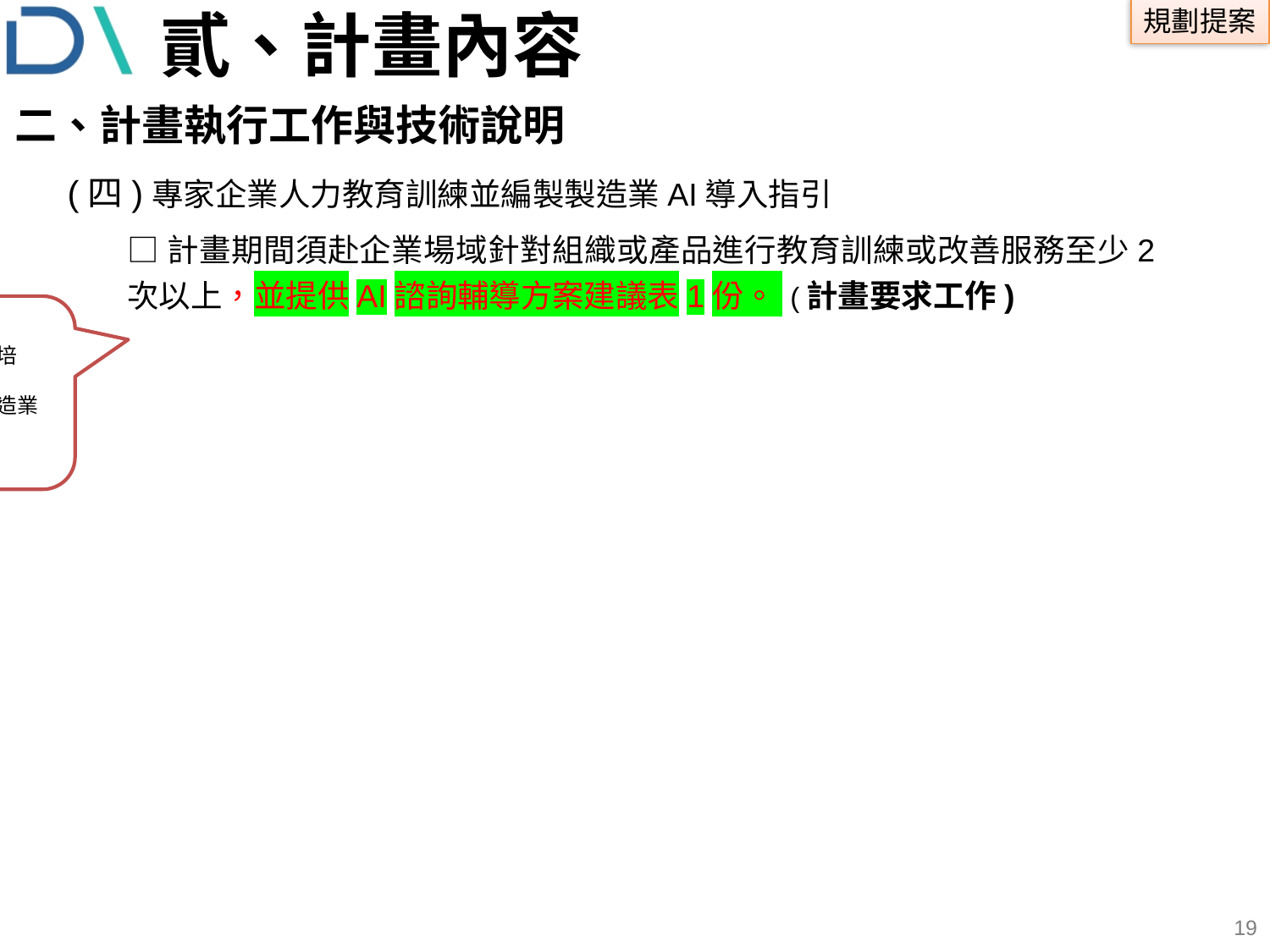

# 貳、計畫內容
二、計畫執行工作與技術說明
(四)專家企業人力教育訓練並編製製造業AI導入指引
□計畫期間須赴企業場域針對組織或產品進行教育訓練或改善服務至少2次以上，並提供AI諮詢輔導方案建議表1份。 (計畫要求工作)
1.請以文字說明受輔導業者誰要被培訓。
2.請說明專家訪廠規劃，並產出製造業AI導入指引文件。
19